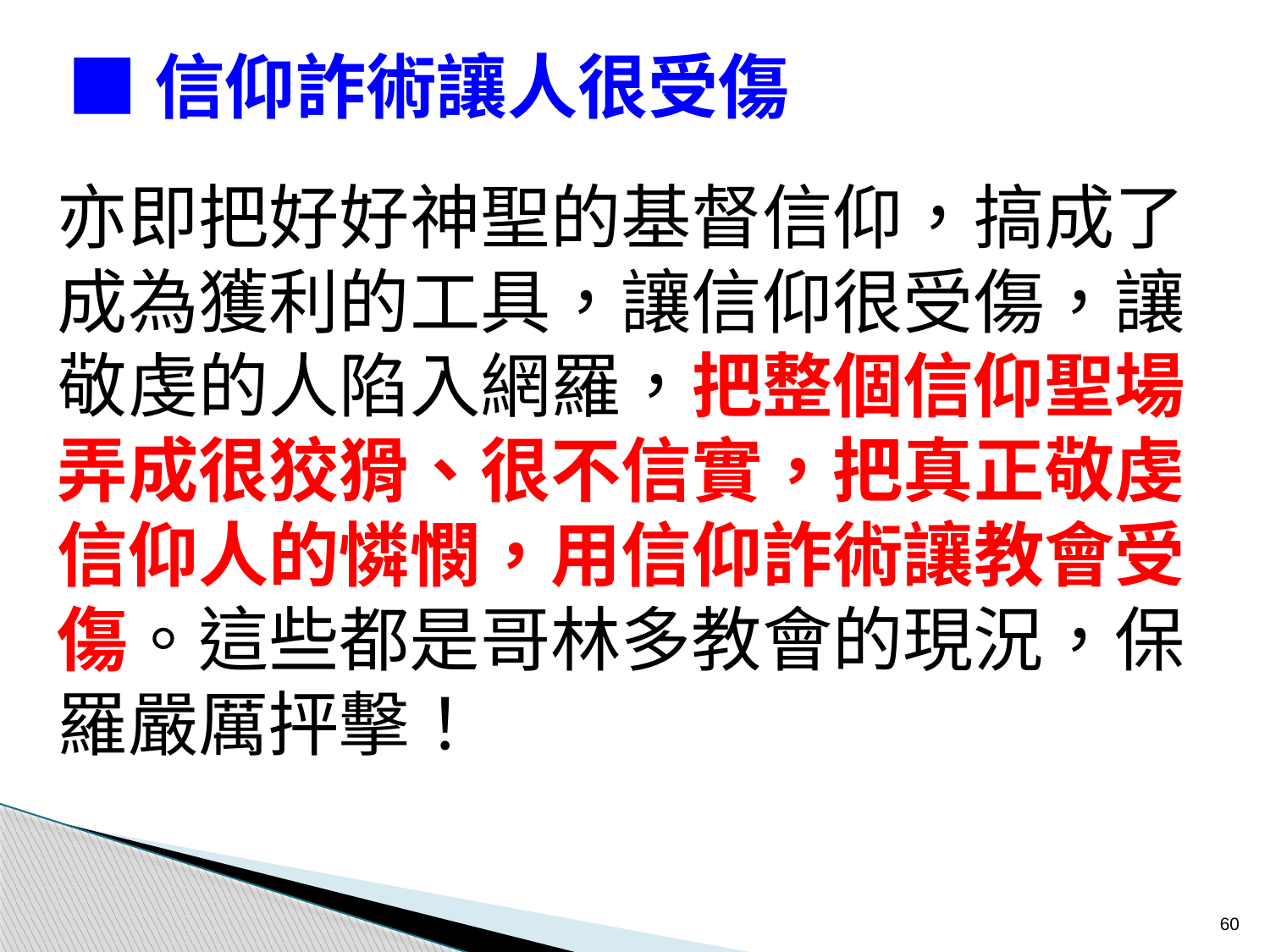

■信仰詐術讓人很受傷
亦即把好好神聖的基督信仰，搞成了成為獲利的工具，讓信仰很受傷，讓敬虔的人陷入網羅，把整個信仰聖場弄成很狡猾、很不信實，把真正敬虔信仰人的憐憫，用信仰詐術讓教會受傷。這些都是哥林多教會的現況，保羅嚴厲抨擊！
60